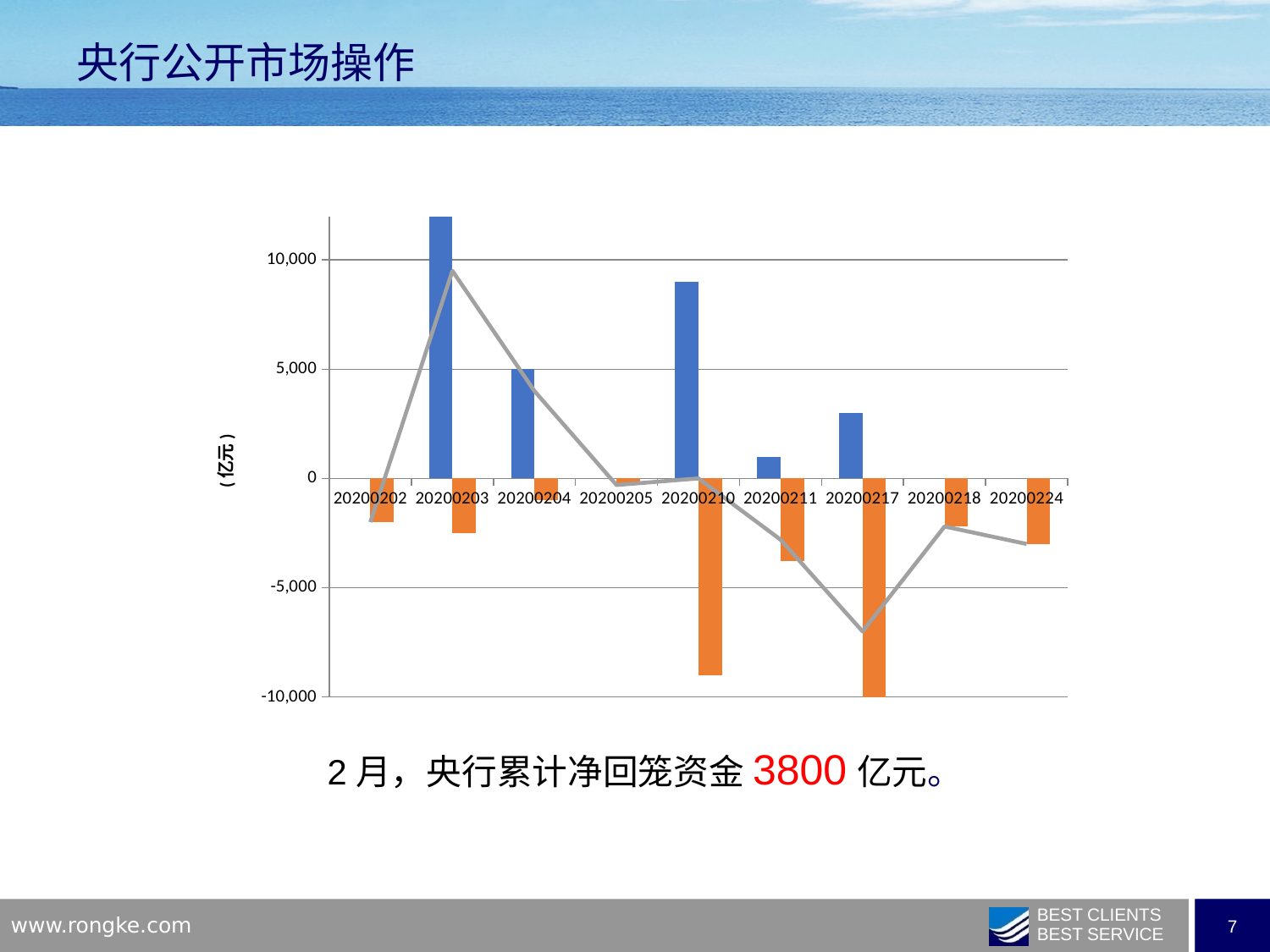

# 央行公开市场操作

### Chart

| Category |  |  |  |
|---|---|---|---|
| 20200202 | 0.0 | -2000.0 | -2000.0 |
| 20200203 | 12000.0 | -2500.0 | 9500.0 |
| 20200204 | 5000.0 | -1000.0 | 4000.0 |
| 20200205 | 0.0 | -300.0 | -300.0 |
| 20200210 | 9000.0 | -9000.0 | 0.0 |
| 20200211 | 1000.0 | -3800.0 | -2800.0 |
| 20200217 | 3000.0 | -10000.0 | -7000.0 |
| 20200218 | 0.0 | -2200.0 | -2200.0 |
| 20200224 | 0.0 | -3000.0 | -3000.0 |
2月，央行累计净回笼资金3800亿元。